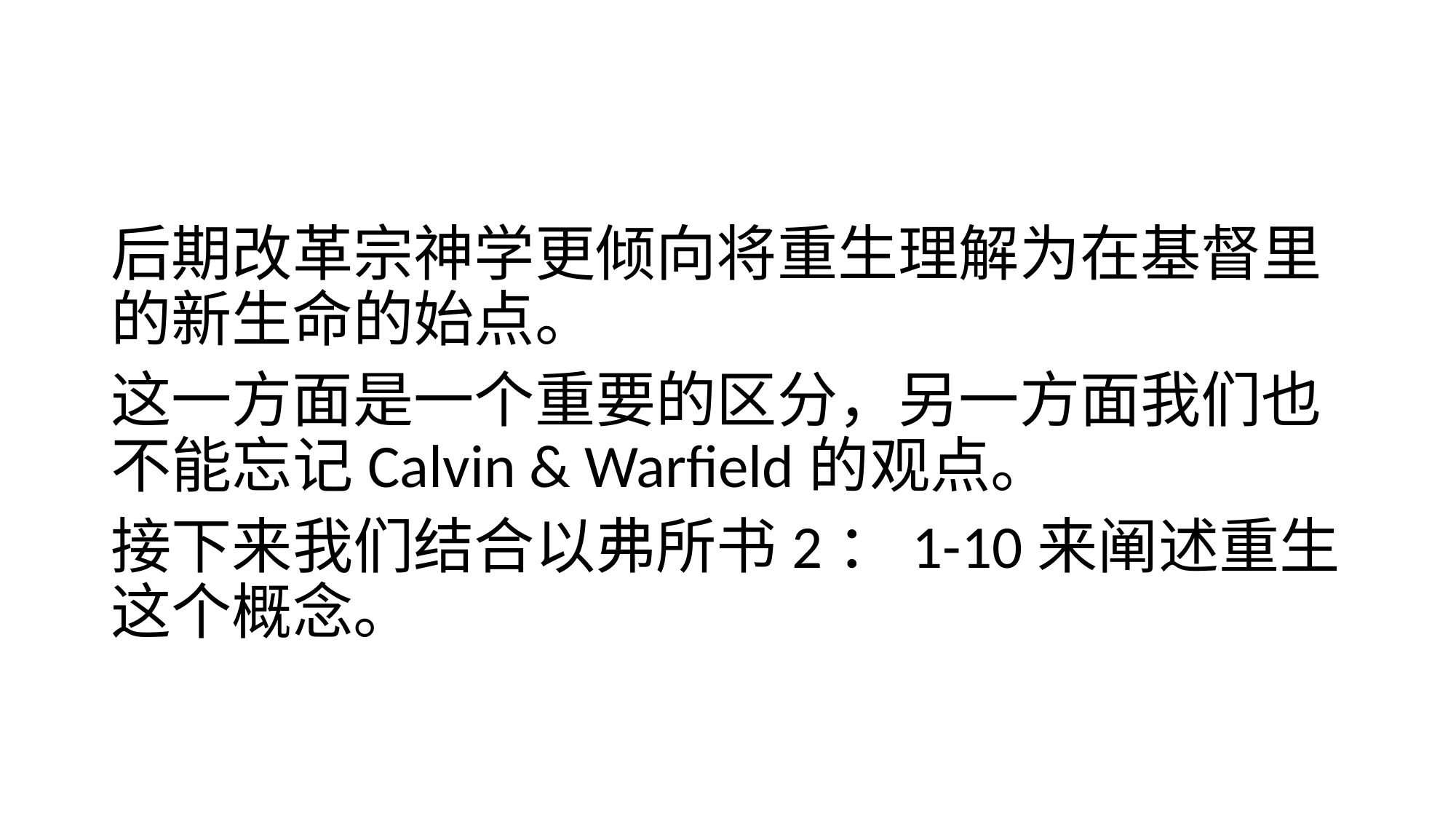

#
后期改革宗神学更倾向将重生理解为在基督里的新生命的始点。
这一方面是一个重要的区分，另一方面我们也不能忘记Calvin & Warfield的观点。
接下来我们结合以弗所书2：1-10来阐述重生这个概念。